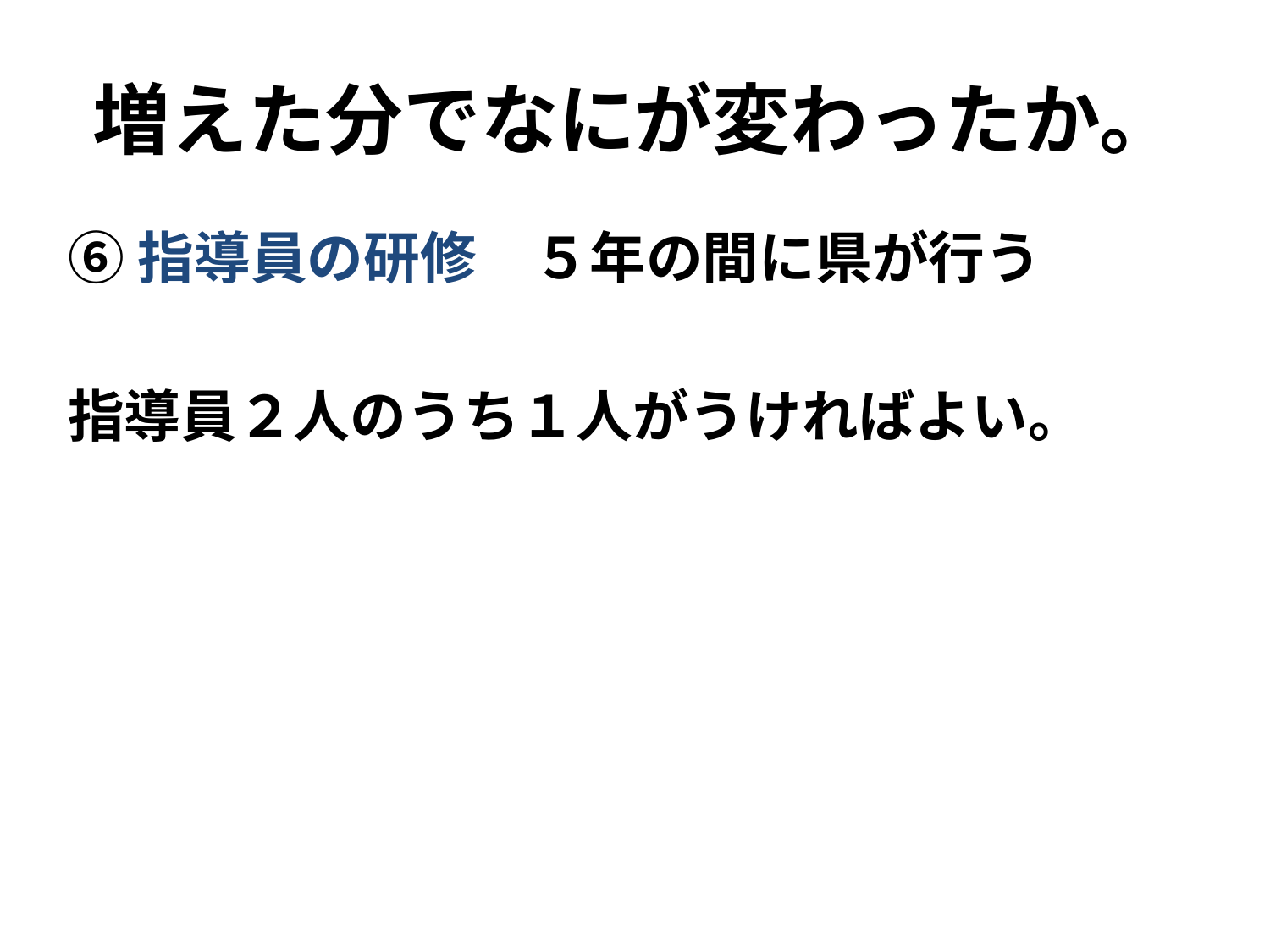

# 増えた分でなにが変わったか。
⑥指導員の研修　５年の間に県が行う

指導員２人のうち１人がうければよい。